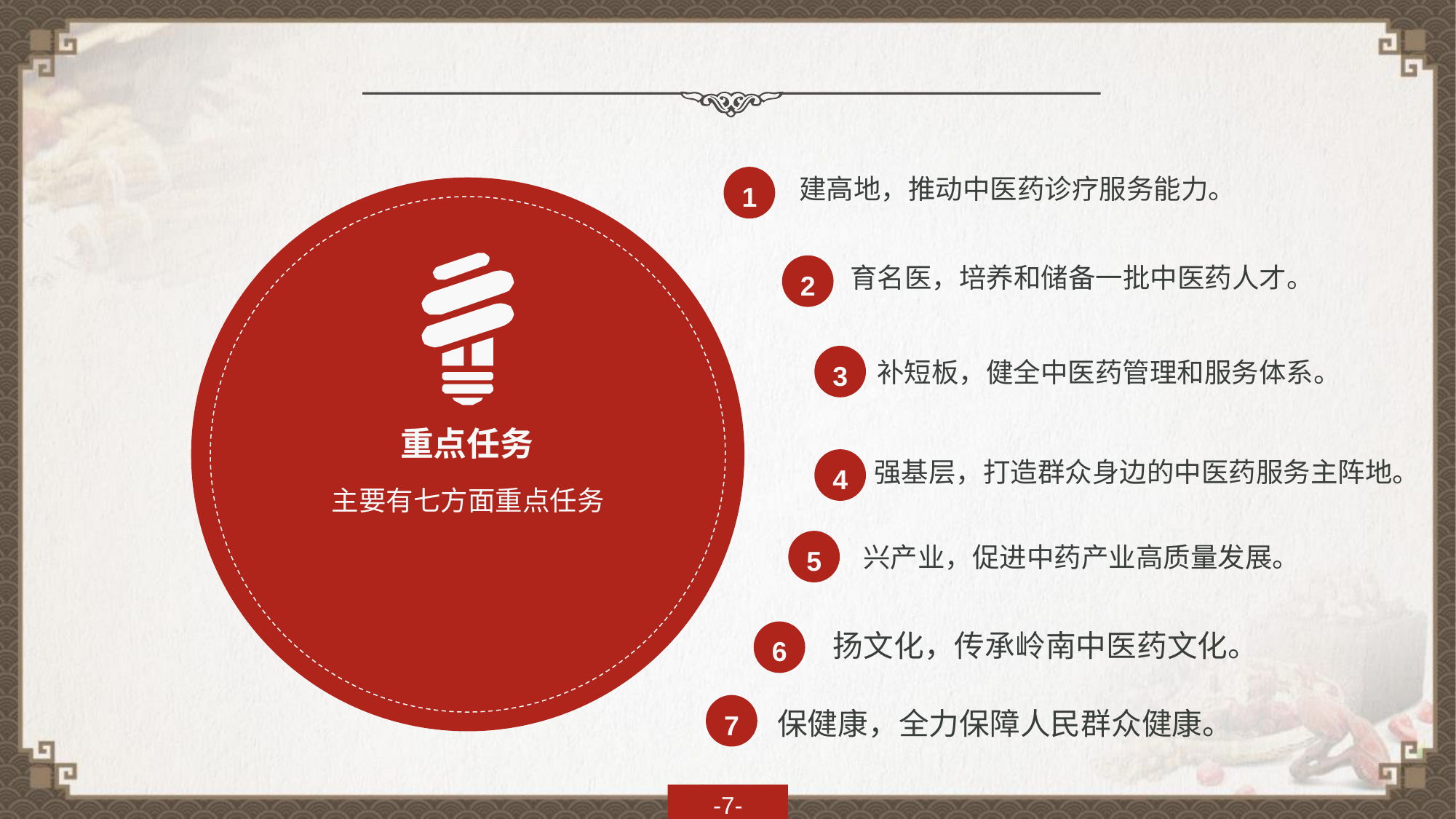

1
建高地，推动中医药诊疗服务能力。

2
育名医，培养和储备一批中医药人才。
3
补短板，健全中医药管理和服务体系。
重点任务
强基层，打造群众身边的中医药服务主阵地。
4
主要有七方面重点任务
5
兴产业，促进中药产业高质量发展。
6
扬文化，传承岭南中医药文化。
7
保健康，全力保障人民群众健康。